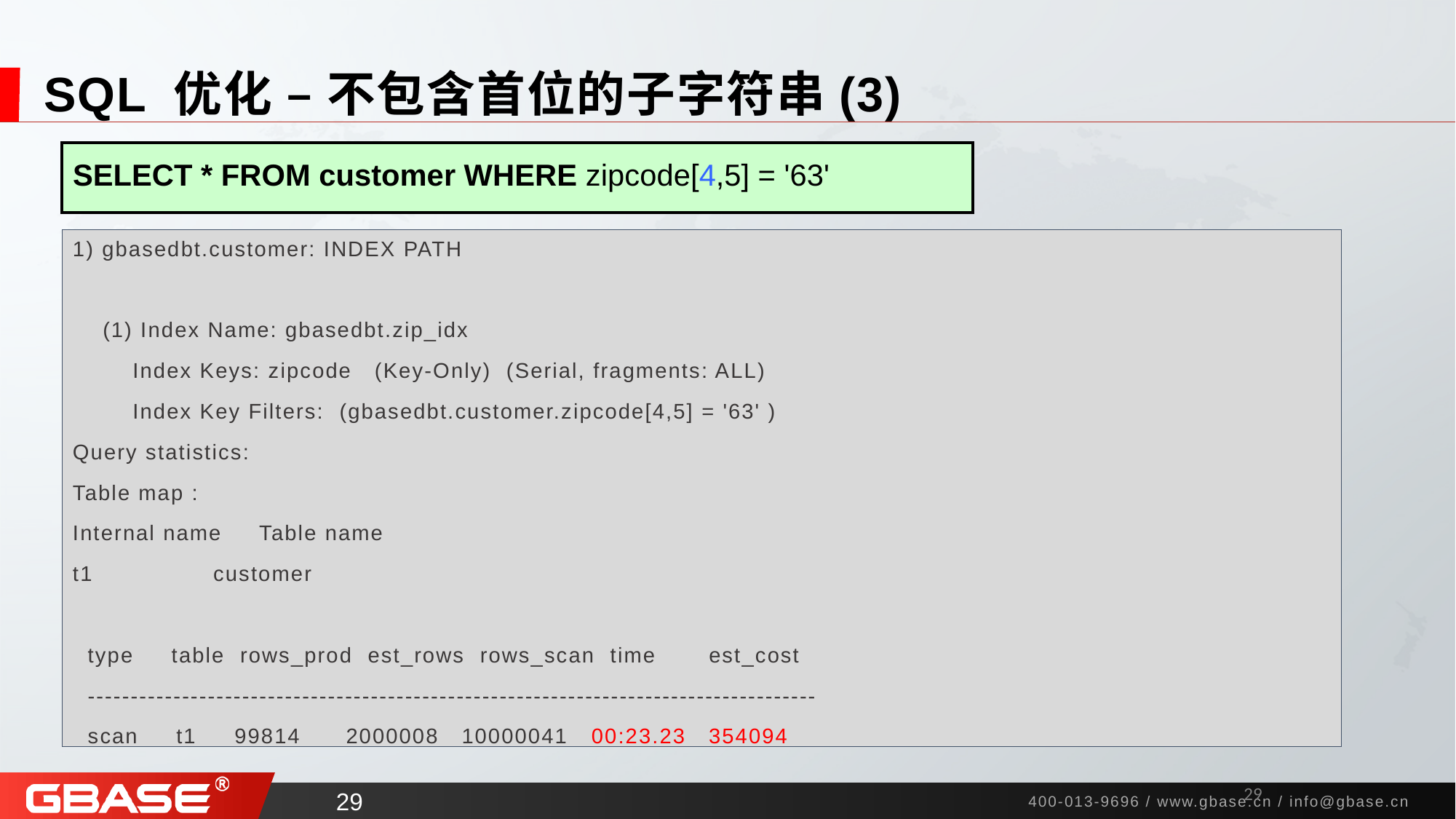

# SQL 优化 – 不包含首位的子字符串(3)
| SELECT \* FROM customer WHERE zipcode[4,5] = '63' |
| --- |
1) gbasedbt.customer: INDEX PATH

    (1) Index Name: gbasedbt.zip_idx
        Index Keys: zipcode   (Key-Only)  (Serial, fragments: ALL)
        Index Key Filters:  (gbasedbt.customer.zipcode[4,5] = '63' )
Query statistics:
Table map :
Internal name     Table name
t1                customer

  type     table  rows_prod  est_rows  rows_scan  time       est_cost
  -------------------------------------------------------------------------------------
  scan     t1     99814      2000008   10000041   00:23.23   354094
29